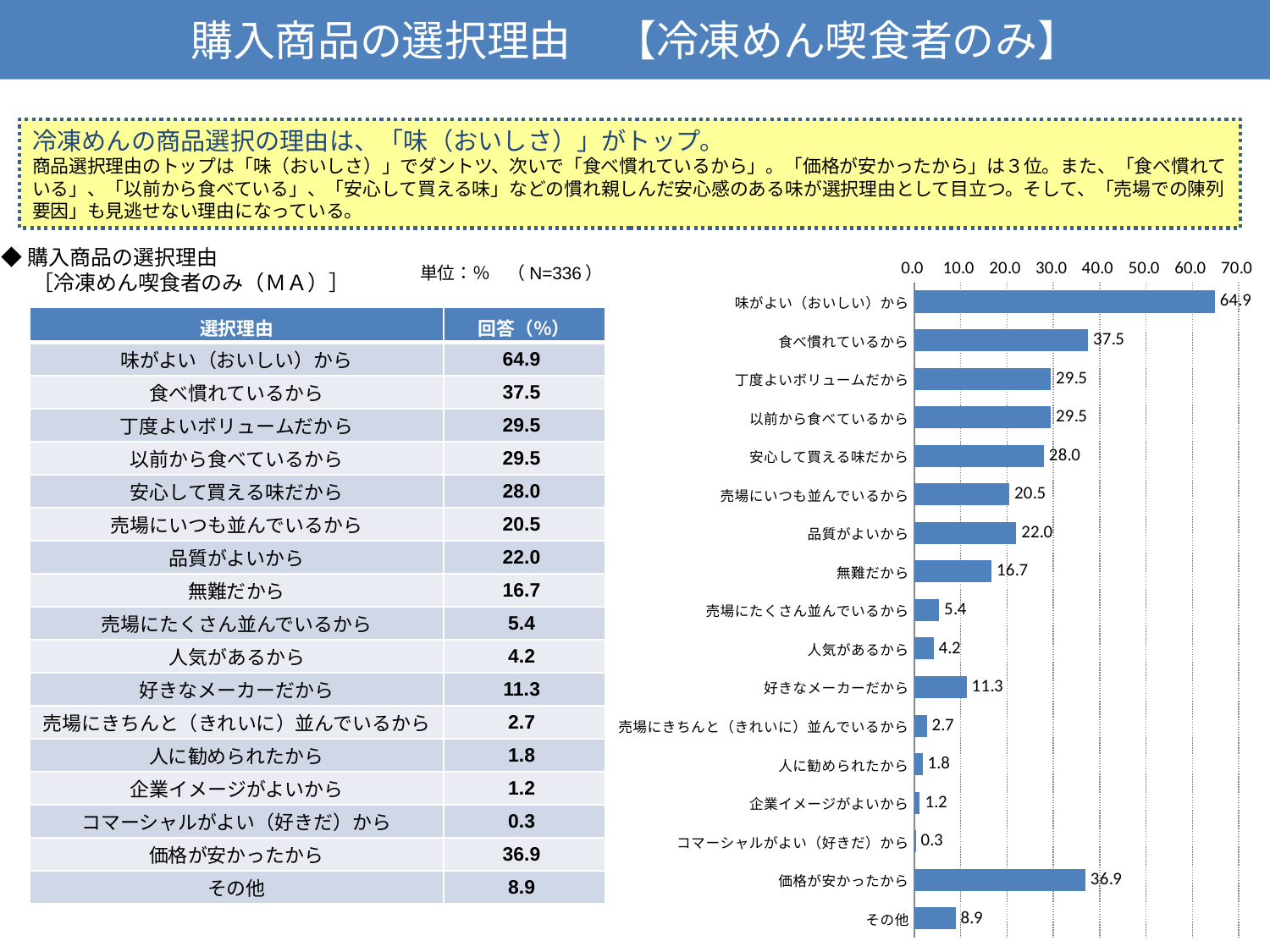

購入商品の選択理由　【冷凍めん喫食者のみ】
冷凍めんの商品選択の理由は、「味（おいしさ）」がトップ。
商品選択理由のトップは「味（おいしさ）」でダントツ、次いで「食べ慣れているから」。「価格が安かったから」は３位。また、「食べ慣れている」、「以前から食べている」、「安心して買える味」などの慣れ親しんだ安心感のある味が選択理由として目立つ。そして、「売場での陳列要因」も見逃せない理由になっている。
◆購入商品の選択理由
 　［冷凍めん喫食者のみ（ＭＡ）］

### Chart

| Category |  |
|---|---|
| 味がよい（おいしい）から | 64.88095238095238 |
| 食べ慣れているから | 37.5 |
| 丁度よいボリュームだから | 29.464285714285715 |
| 以前から食べているから | 29.464285714285715 |
| 安心して買える味だから | 27.976190476190478 |
| 売場にいつも並んでいるから | 20.535714285714256 |
| 品質がよいから | 22.023809523809533 |
| 無難だから | 16.666666666666664 |
| 売場にたくさん並んでいるから | 5.357142857142848 |
| 人気があるから | 4.166666666666666 |
| 好きなメーカーだから | 11.309523809523824 |
| 売場にきちんと（きれいに）並んでいるから | 2.678571428571432 |
| 人に勧められたから | 1.7857142857142831 |
| 企業イメージがよいから | 1.1904761904761905 |
| コマーシャルがよい（好きだ）から | 0.2976190476190481 |
| 価格が安かったから | 36.904761904761905 |
| その他 | 8.928571428571402 |
単位：％　（N=336）
| 選択理由 | 回答（％） |
| --- | --- |
| 味がよい（おいしい）から | 64.9 |
| 食べ慣れているから | 37.5 |
| 丁度よいボリュームだから | 29.5 |
| 以前から食べているから | 29.5 |
| 安心して買える味だから | 28.0 |
| 売場にいつも並んでいるから | 20.5 |
| 品質がよいから | 22.0 |
| 無難だから | 16.7 |
| 売場にたくさん並んでいるから | 5.4 |
| 人気があるから | 4.2 |
| 好きなメーカーだから | 11.3 |
| 売場にきちんと（きれいに）並んでいるから | 2.7 |
| 人に勧められたから | 1.8 |
| 企業イメージがよいから | 1.2 |
| コマーシャルがよい（好きだ）から | 0.3 |
| 価格が安かったから | 36.9 |
| その他 | 8.9 |